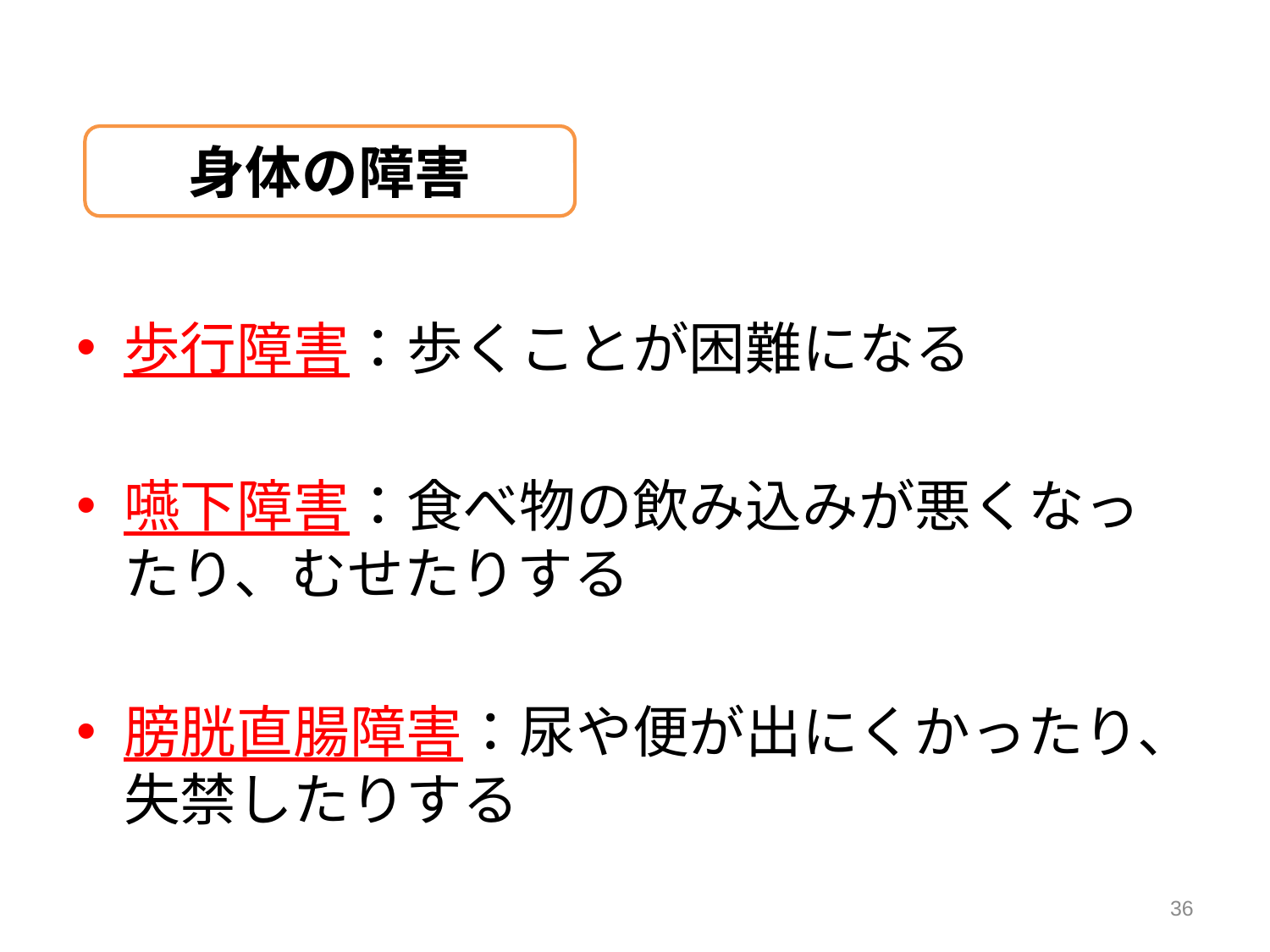

身体の障害
歩行障害：歩くことが困難になる

嚥下障害：食べ物の飲み込みが悪くなったり、むせたりする

膀胱直腸障害：尿や便が出にくかったり、失禁したりする
36